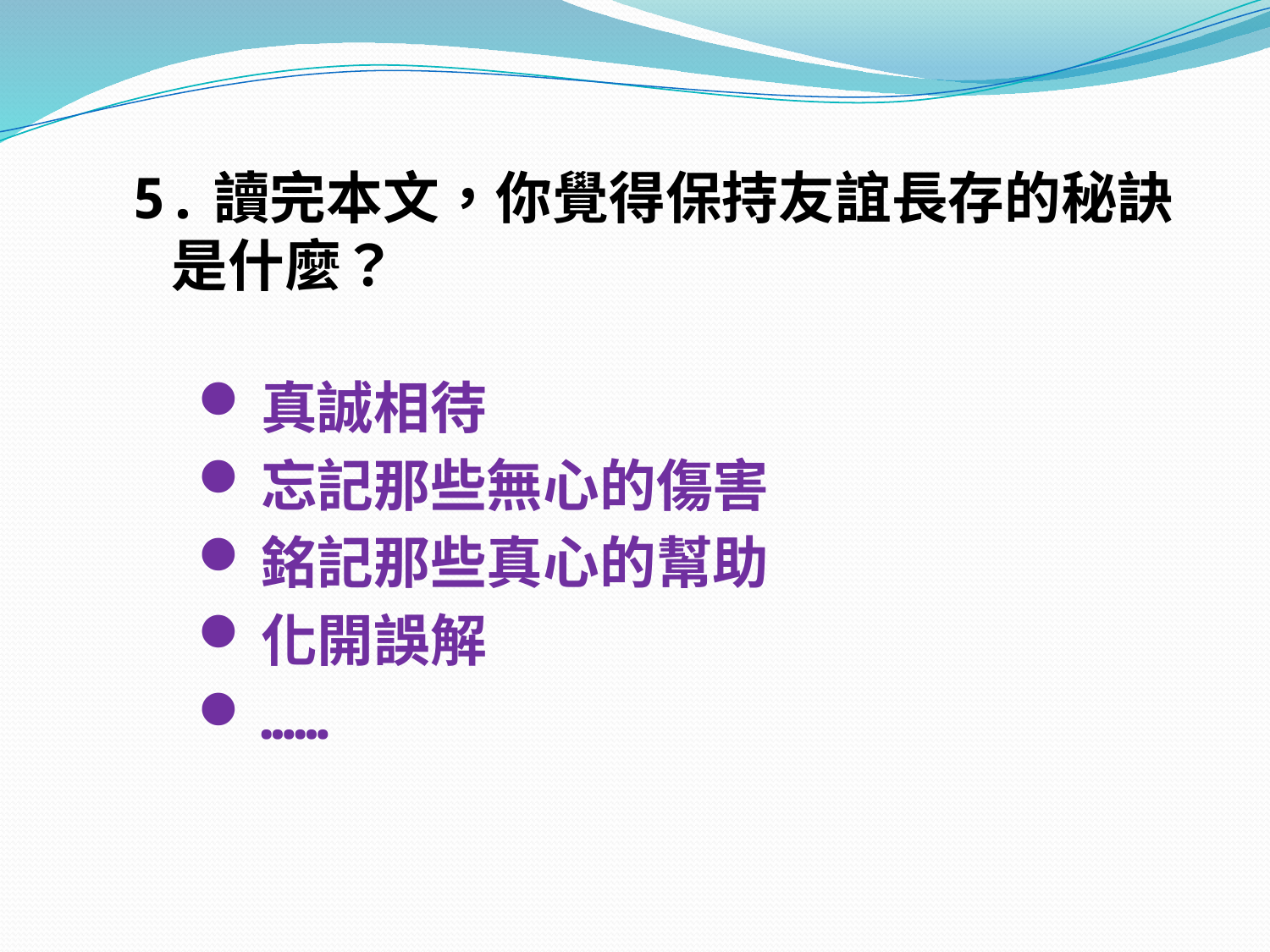

5.讀完本文，你覺得保持友誼長存的秘訣
  是什麼？
真誠相待
忘記那些無心的傷害
銘記那些真心的幫助
化開誤解
……